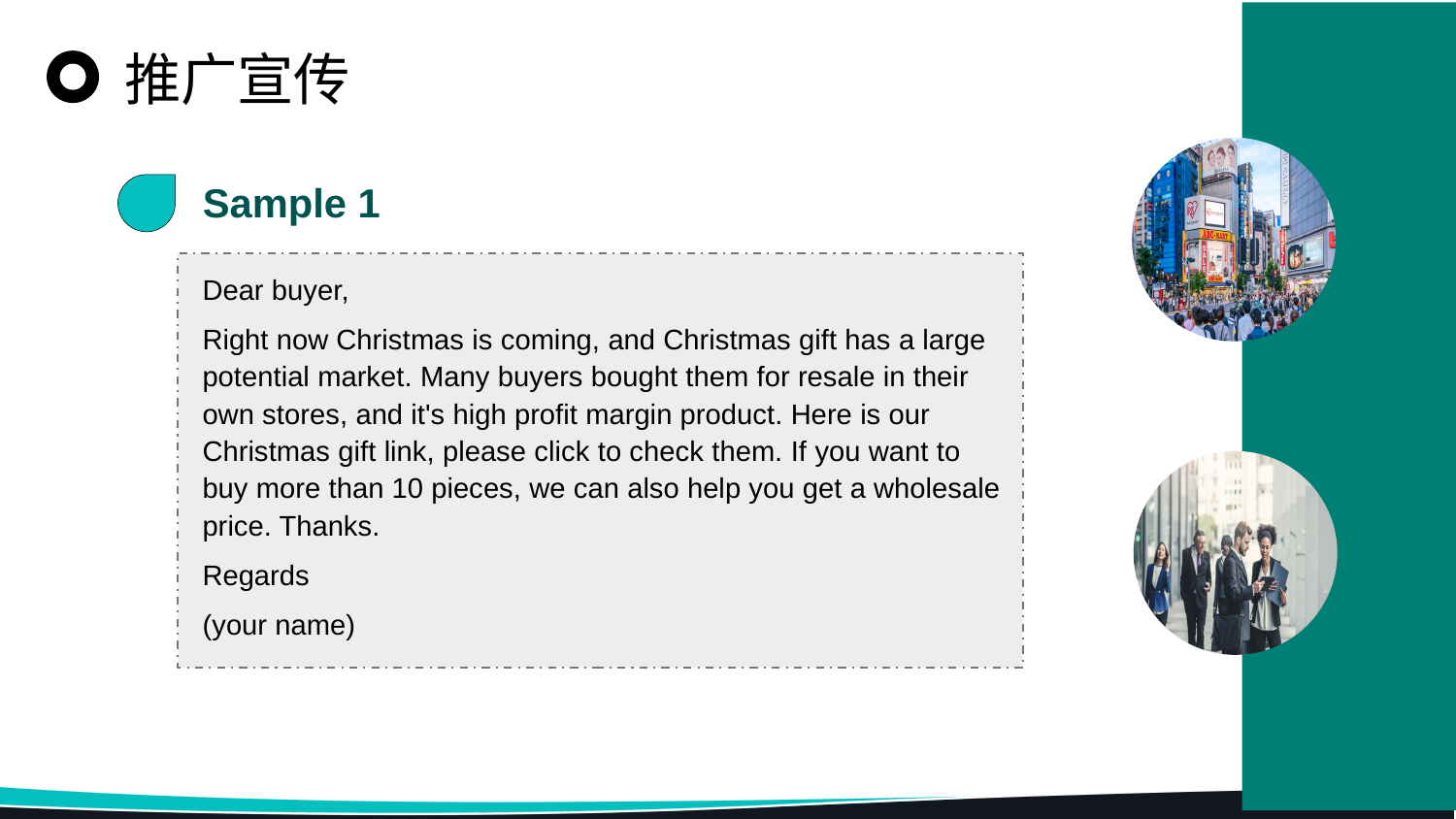

推广宣传

Sample 1

Dear buyer,
Right now Christmas is coming, and Christmas gift has a large potential market. Many buyers bought them for resale in their own stores, and it's high profit margin product. Here is our Christmas gift link, please click to check them. If you want to buy more than 10 pieces, we can also help you get a wholesale price. Thanks.
Regards
(your name)